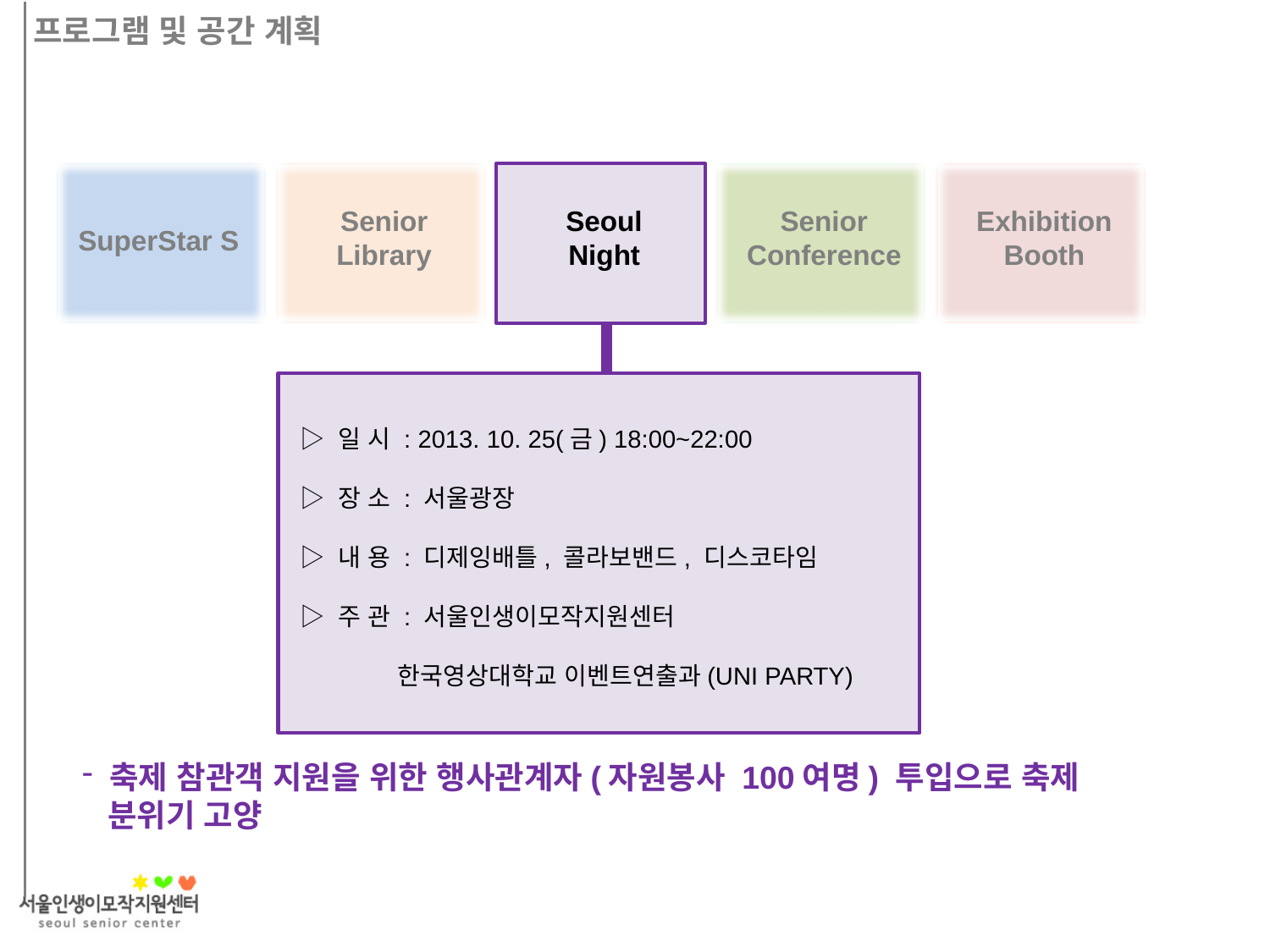

프로그램 및 공간 계획

Senior
Library
Seoul
Night
Senior Conference
Exhibition
Booth
SuperStar S

▷ 일 시 : 2013. 10. 25(금) 18:00~22:00

▷ 장 소 : 서울광장

▷ 내 용 : 디제잉배틀, 콜라보밴드, 디스코타임

▷ 주 관 : 서울인생이모작지원센터

             한국영상대학교 이벤트연출과(UNI PARTY)
 축제 참관객 지원을 위한 행사관계자(자원봉사 100여명) 투입으로 축제
  분위기 고양
19